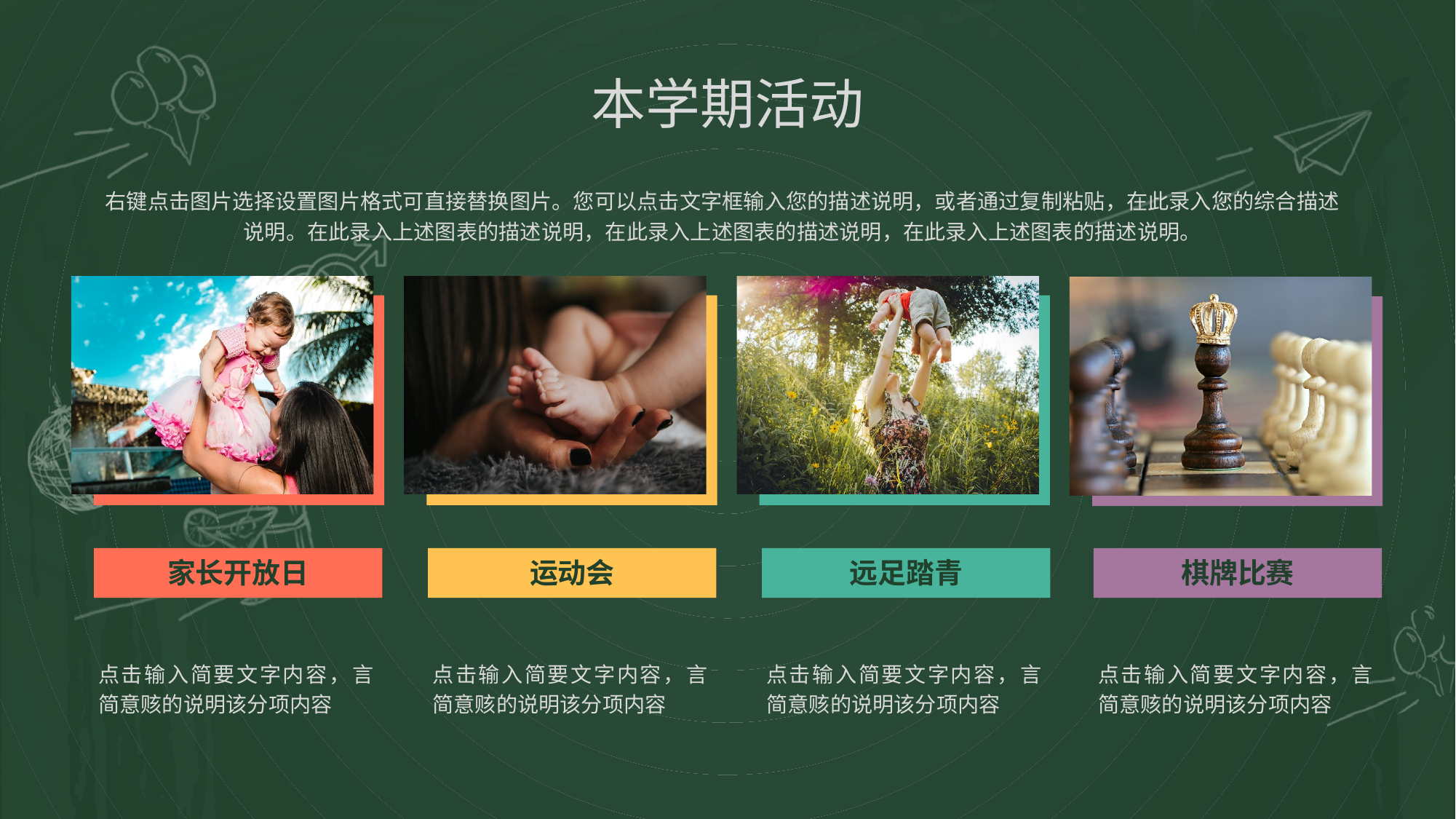

本学期活动
右键点击图片选择设置图片格式可直接替换图片。您可以点击文字框输入您的描述说明，或者通过复制粘贴，在此录入您的综合描述说明。在此录入上述图表的描述说明，在此录入上述图表的描述说明，在此录入上述图表的描述说明。

家长开放日

运动会

远足踏青

棋牌比赛
点击输入简要文字内容，言简意赅的说明该分项内容
点击输入简要文字内容，言简意赅的说明该分项内容
点击输入简要文字内容，言简意赅的说明该分项内容
点击输入简要文字内容，言简意赅的说明该分项内容